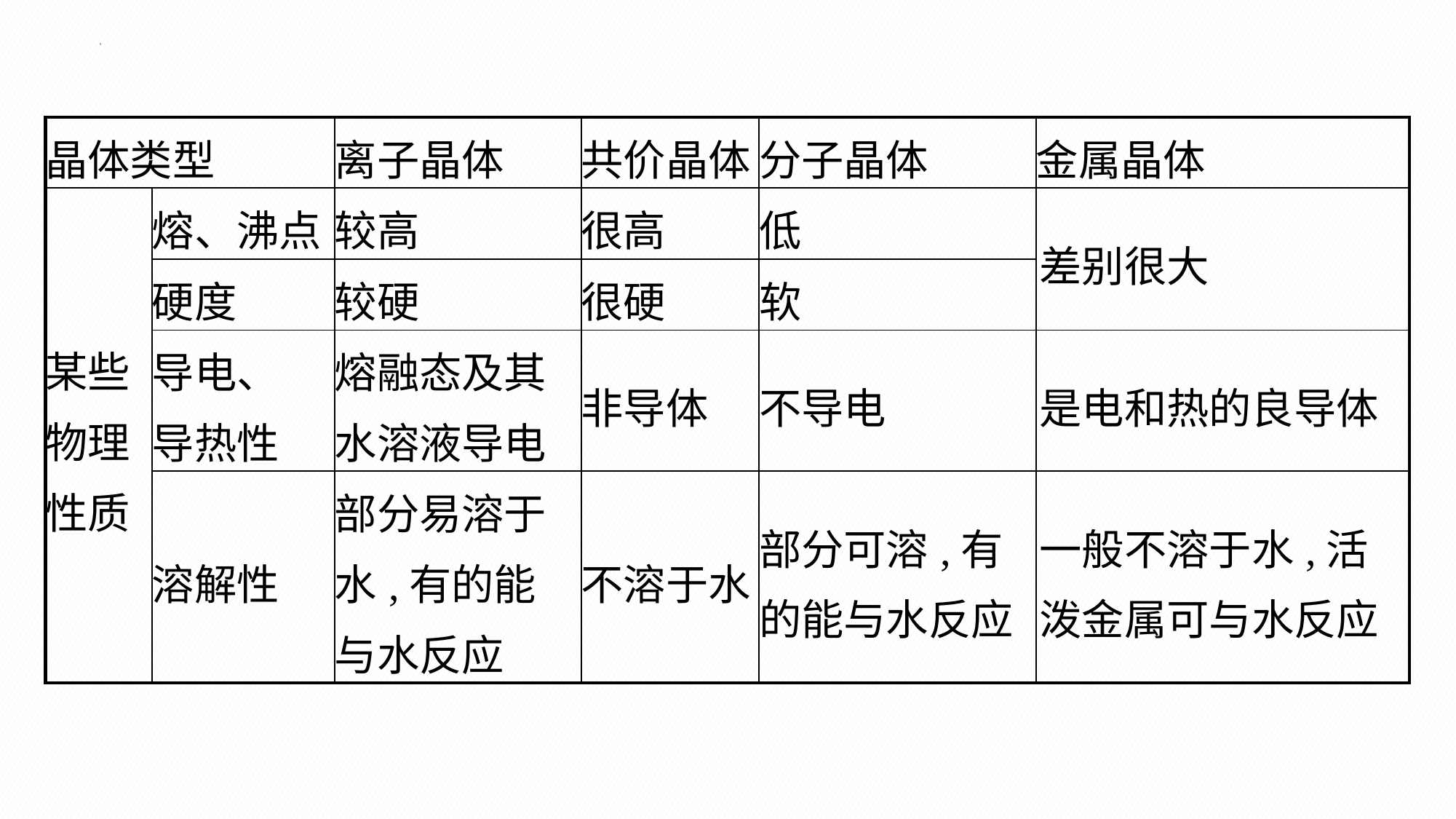

| 晶体类型 |  | 离子晶体 | 共价晶体 | 分子晶体 | 金属晶体 |
| --- | --- | --- | --- | --- | --- |
| 某些物理性质 | 熔、沸点 | 较高 | 很高 | 低 | 差别很大 |
|  | 硬度 | 较硬 | 很硬 | 软 |  |
|  | 导电、 导热性 | 熔融态及其水溶液导电 | 非导体 | 不导电 | 是电和热的良导体 |
|  | 溶解性 | 部分易溶于 水,有的能 与水反应 | 不溶于水 | 部分可溶,有的能与水反应 | 一般不溶于水,活泼金属可与水反应 |